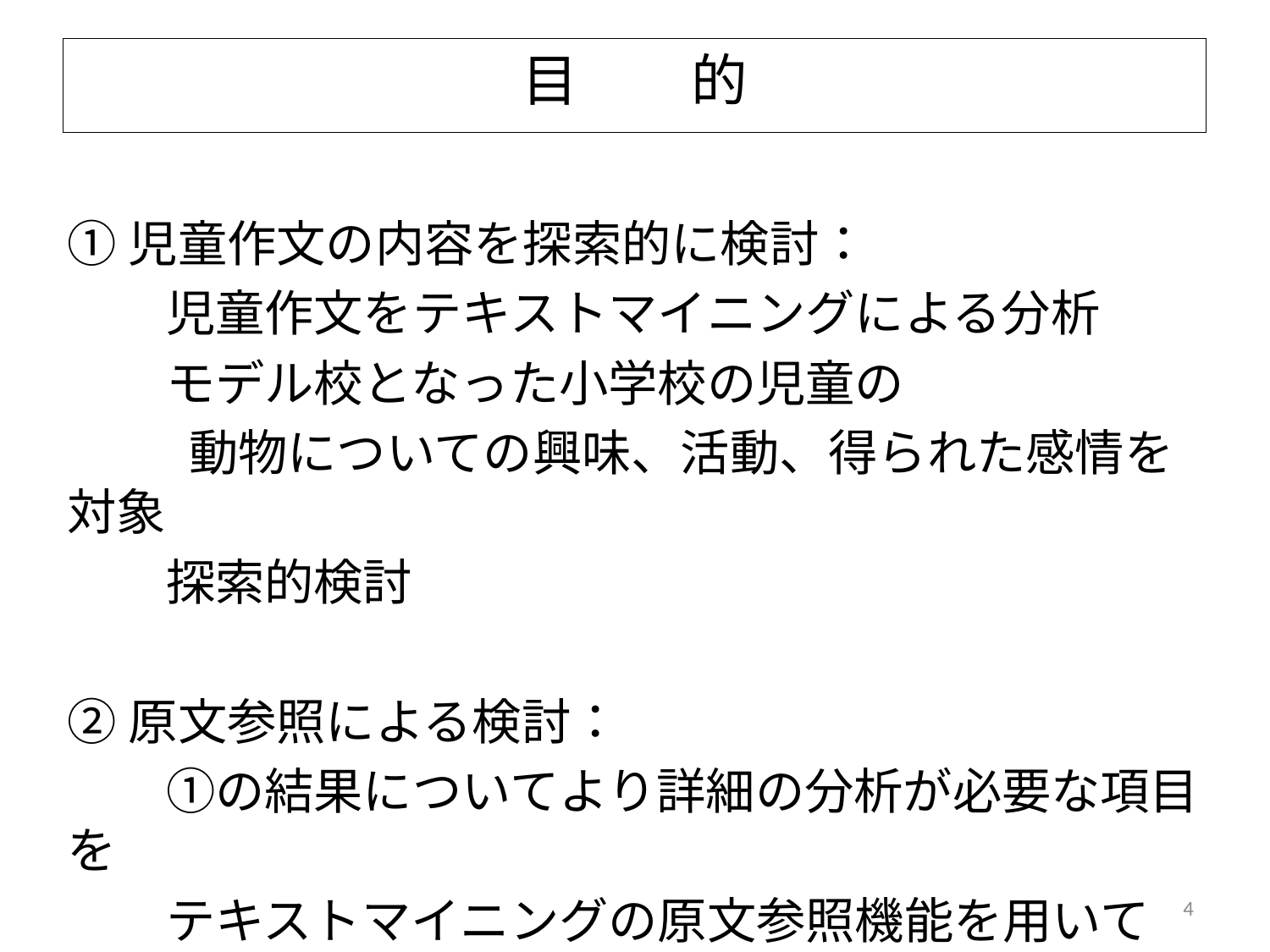

目　　的
①児童作文の内容を探索的に検討：
　　児童作文をテキストマイニングによる分析
　　モデル校となった小学校の児童の
 　　動物についての興味、活動、得られた感情を対象
　　探索的検討

②原文参照による検討：
　　①の結果についてより詳細の分析が必要な項目を
　　テキストマイニングの原文参照機能を用いて
　　さらに分析し、考察する

4